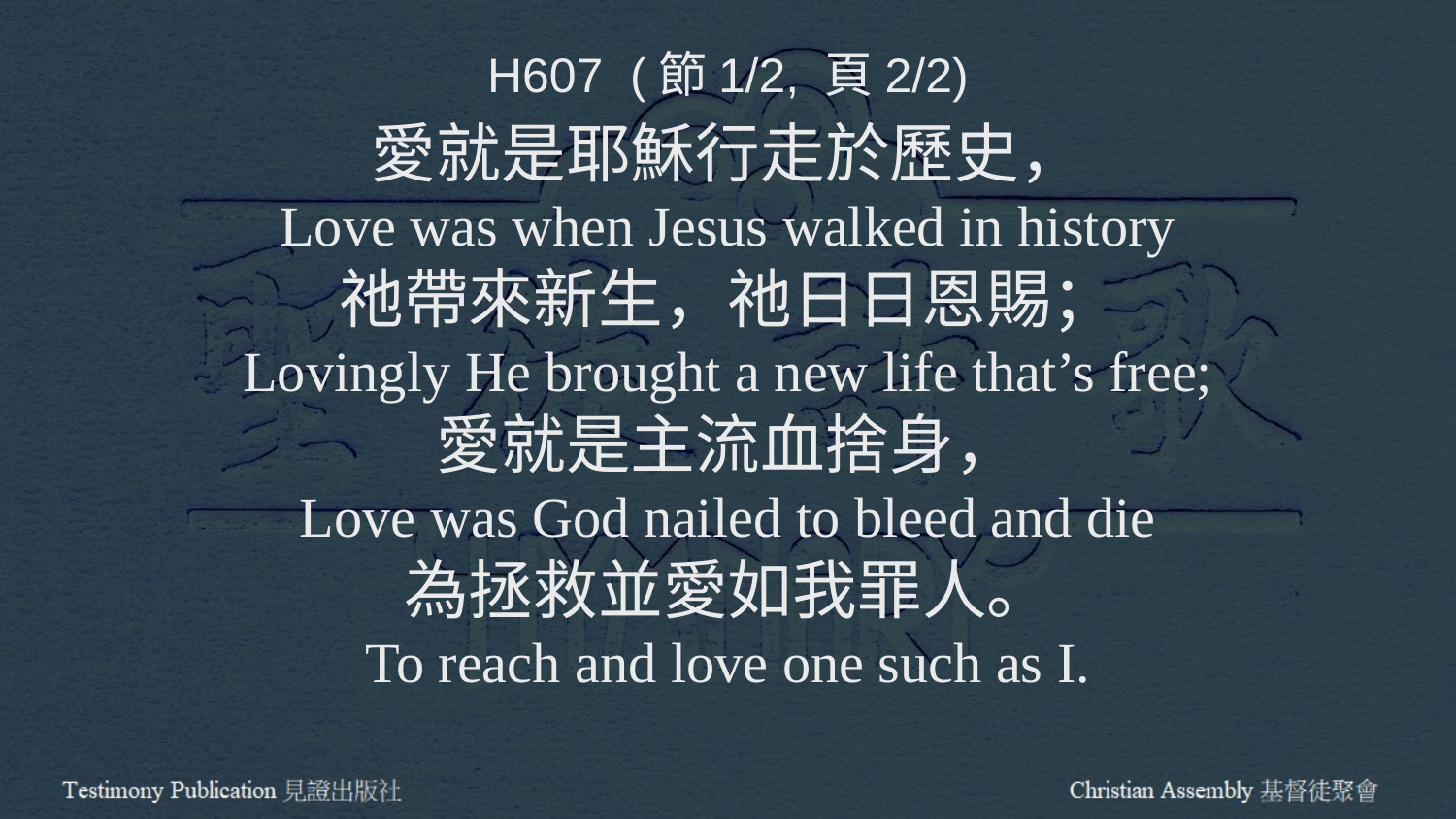

H607  (節1/2, 頁2/2)
愛就是耶穌行走於歷史，
Love was when Jesus walked in history
祂帶來新生，祂日日恩賜；
Lovingly He brought a new life that’s free;
愛就是主流血捨身，
Love was God nailed to bleed and die
為拯救並愛如我罪人。
To reach and love one such as I.